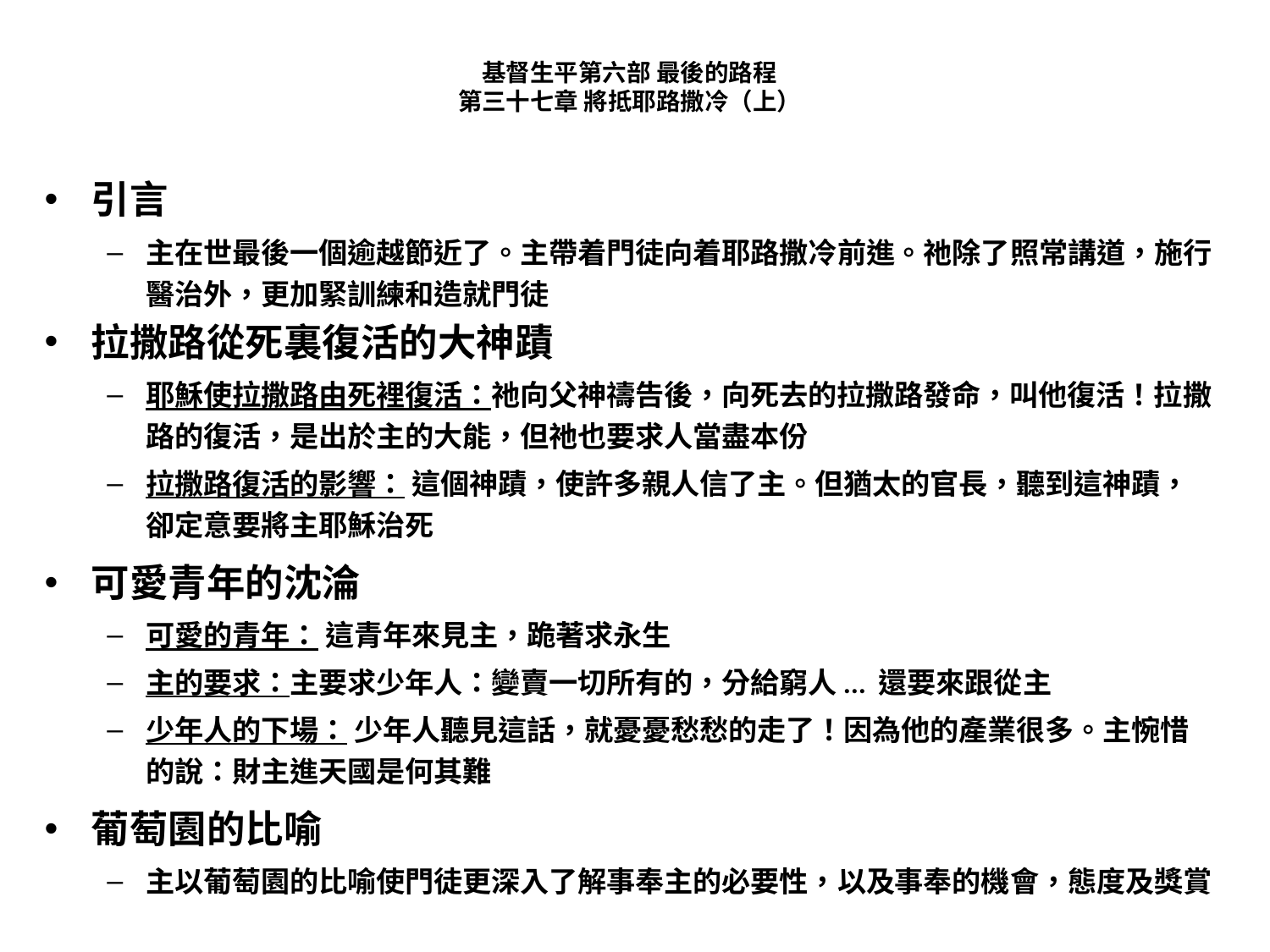

# 基督生平第六部 最後的路程 第三十七章 將抵耶路撒冷（上）
引言
主在世最後一個逾越節近了。主帶着門徒向着耶路撒冷前進。祂除了照常講道，施行醫治外，更加緊訓練和造就門徒
拉撒路從死裏復活的大神蹟
耶穌使拉撒路由死裡復活：祂向父神禱告後，向死去的拉撒路發命，叫他復活！拉撒路的復活，是出於主的大能，但祂也要求人當盡本份
拉撒路復活的影響： 這個神蹟，使許多親人信了主。但猶太的官長，聽到這神蹟，卻定意要將主耶穌治死
可愛青年的沈淪
可愛的青年： 這青年來見主，跪著求永生
主的要求：主要求少年人：變賣一切所有的，分給窮人... 還要來跟從主
少年人的下場： 少年人聽見這話，就憂憂愁愁的走了！因為他的產業很多。主惋惜的說：財主進天國是何其難
葡萄園的比喻
主以葡萄園的比喻使門徒更深入了解事奉主的必要性，以及事奉的機會，態度及獎賞